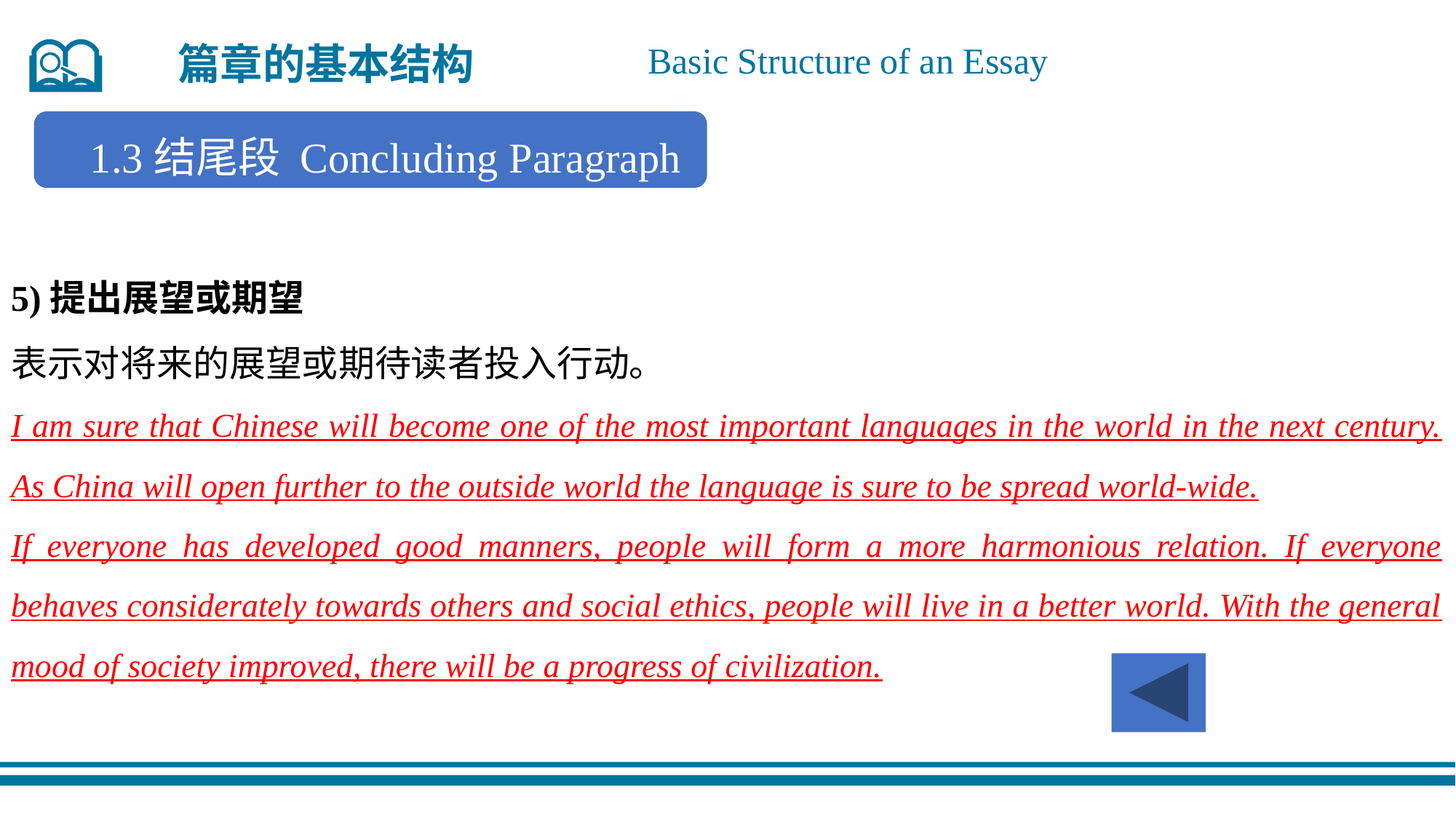

篇章的基本结构
Basic Structure of an Essay
1.3结尾段 Concluding Paragraph

5)提出展望或期望
表示对将来的展望或期待读者投入行动。
I am sure that Chinese will become one of the most important languages in the world in the next century. As China will open further to the outside world the language is sure to be spread world-wide.
If everyone has developed good manners, people will form a more harmonious relation. If everyone behaves considerately towards others and social ethics, people will live in a better world. With the general mood of society improved, there will be a progress of civilization.